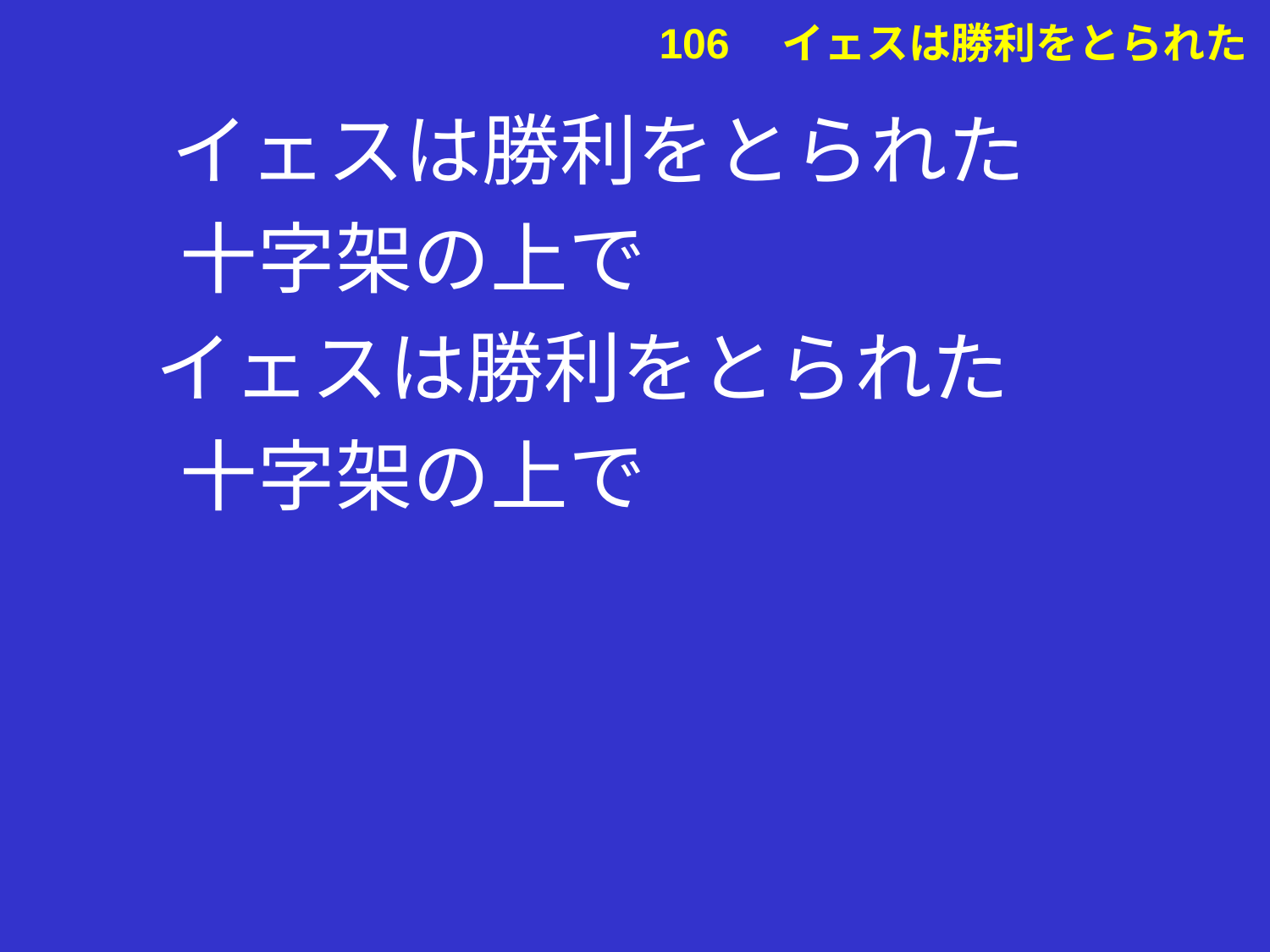

イェスは勝利をとられた
　十字架の上で
  イェスは勝利をとられた
　十字架の上で
# 106　イェスは勝利をとられた